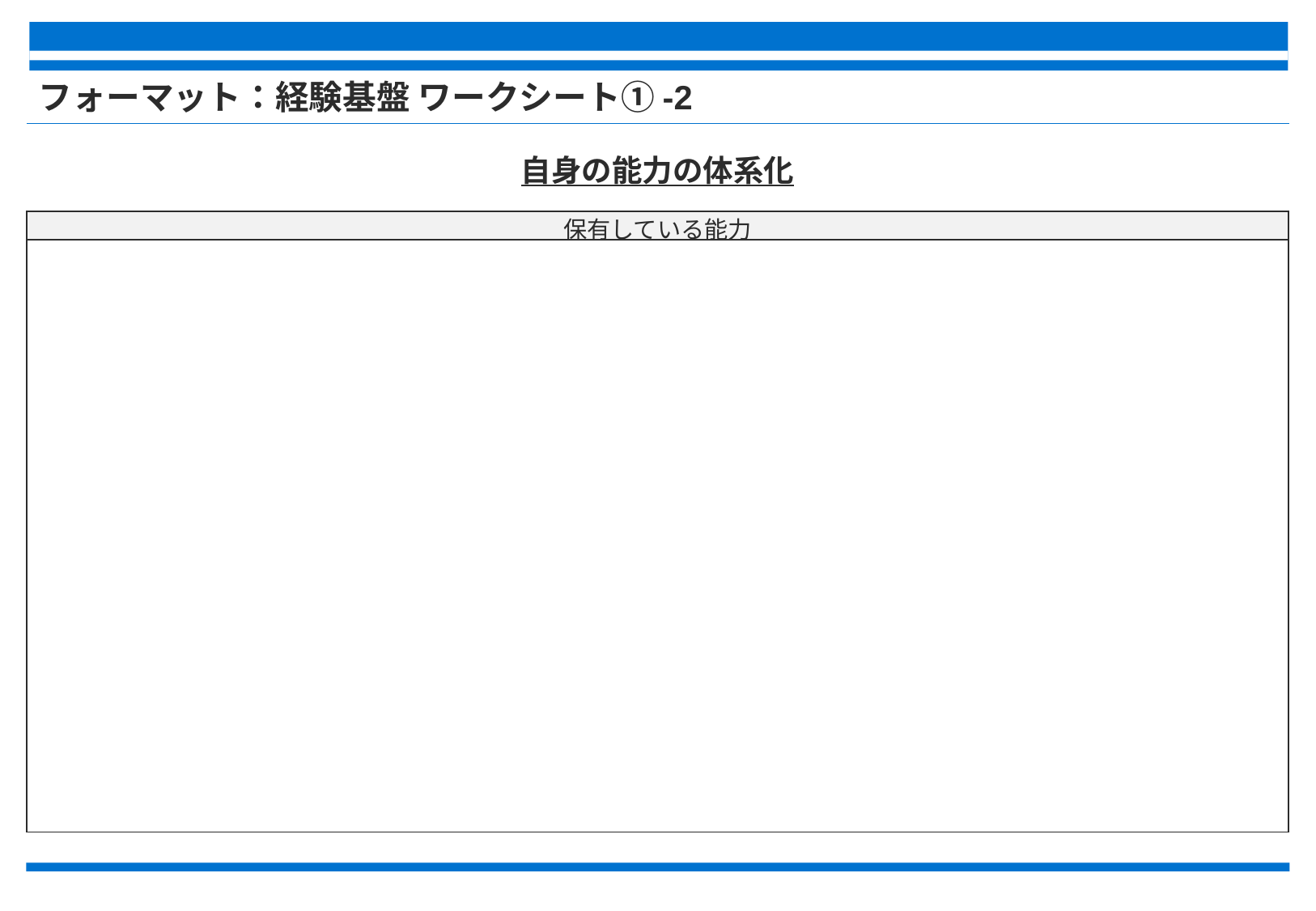

# フォーマット：経験基盤 ワークシート①-2
自身の能力の体系化
| 保有している能力 |
| --- |
|  |